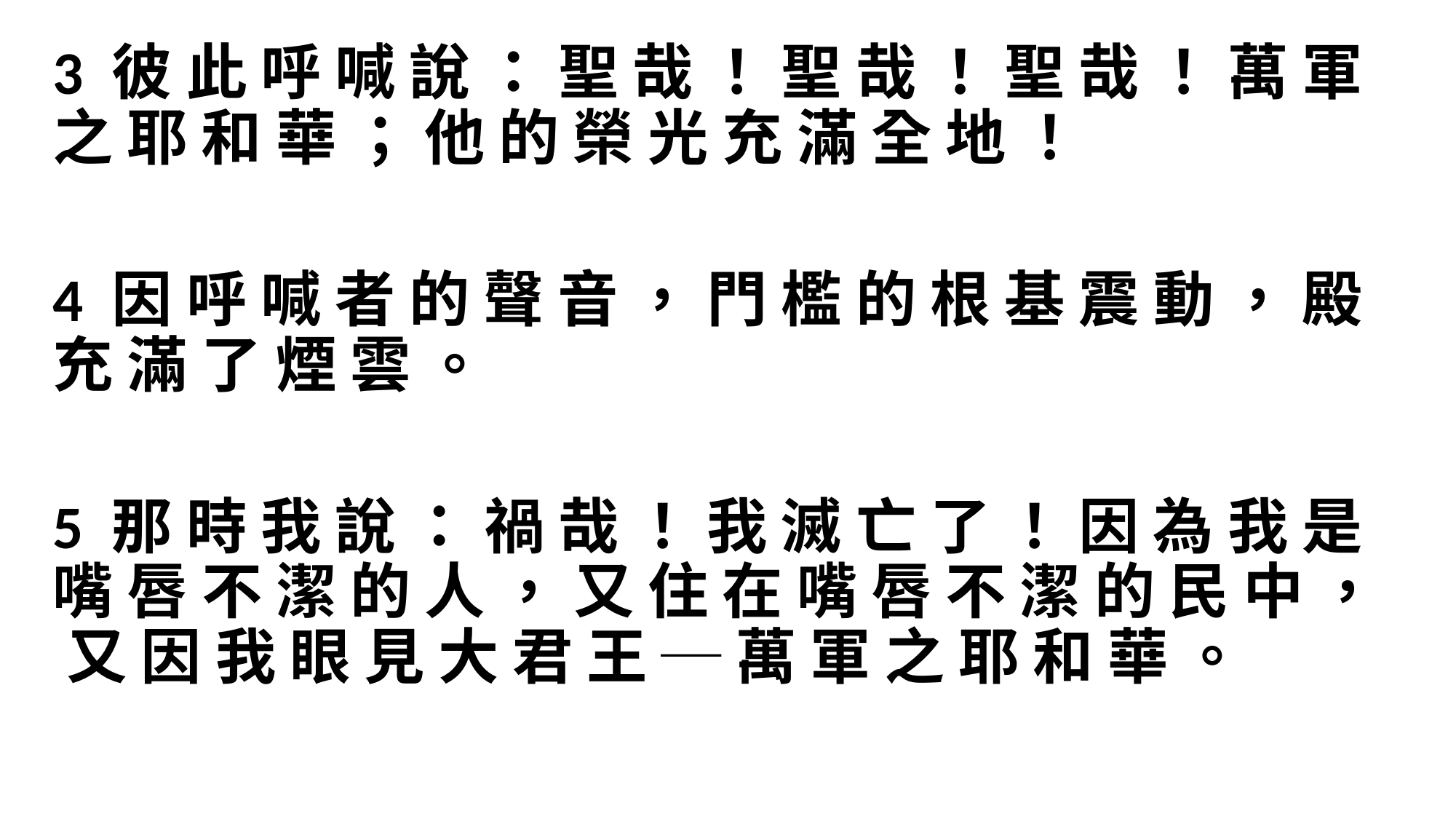

3 彼 此 呼 喊 說 ： 聖 哉 ！ 聖 哉 ！ 聖 哉 ！ 萬 軍 之 耶 和 華 ； 他 的 榮 光 充 滿 全 地 ！

4 因 呼 喊 者 的 聲 音 ， 門 檻 的 根 基 震 動 ， 殿 充 滿 了 煙 雲 。

5 那 時 我 說 ： 禍 哉 ！ 我 滅 亡 了 ！ 因 為 我 是 嘴 唇 不 潔 的 人 ， 又 住 在 嘴 唇 不 潔 的 民 中 ， 又 因 我 眼 見 大 君 王 ─ 萬 軍 之 耶 和 華 。